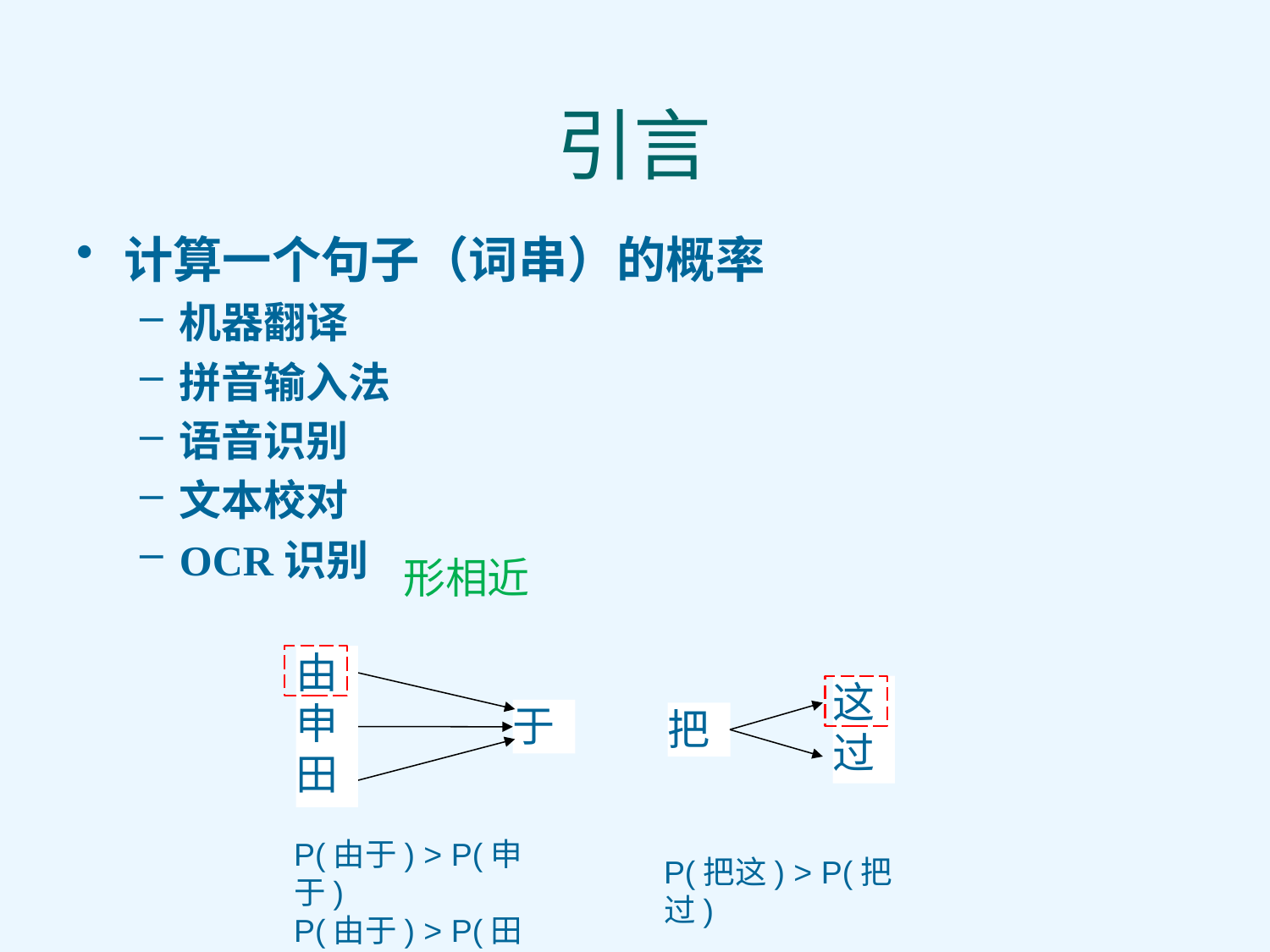

# 引言
计算一个句子（词串）的概率
机器翻译
拼音输入法
语音识别
文本校对
OCR识别

形相近

由
申
田

于

这
过
把

P(由于) > P(申于)
P(由于) > P(田于)
P(把这) > P(把过)